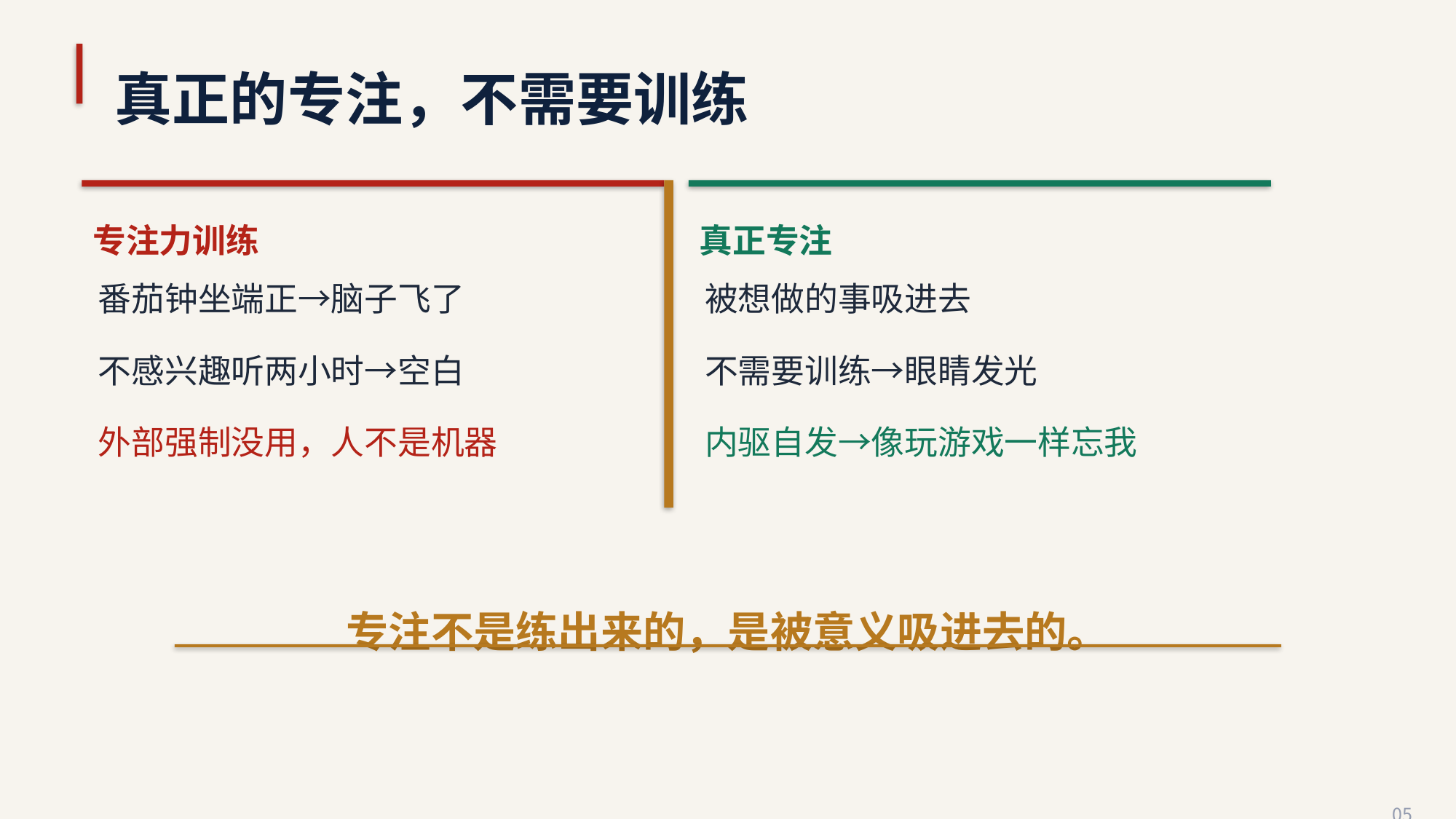

真正的专注，不需要训练

专注力训练
真正专注
番茄钟坐端正→脑子飞了
不感兴趣听两小时→空白
外部强制没用，人不是机器
被想做的事吸进去
不需要训练→眼睛发光
内驱自发→像玩游戏一样忘我
专注不是练出来的，是被意义吸进去的。

05